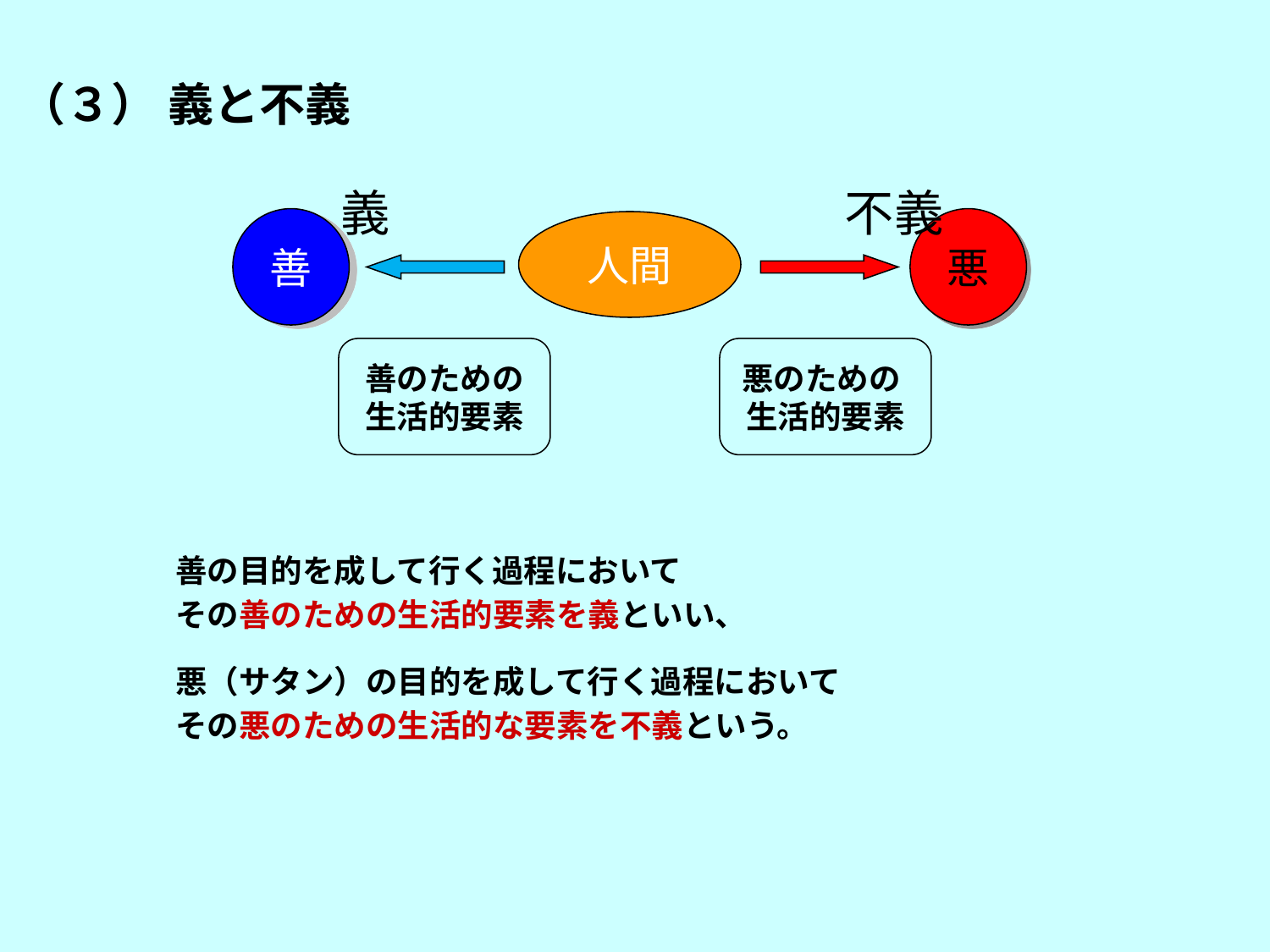

（３） 義と不義
義　　　　　 　　　　不義
善
悪
人間

善のための
生活的要素
悪のための
生活的要素
善の目的を成して行く過程において
その善のための生活的要素を義といい、
悪（サタン）の目的を成して行く過程において
その悪のための生活的な要素を不義という。